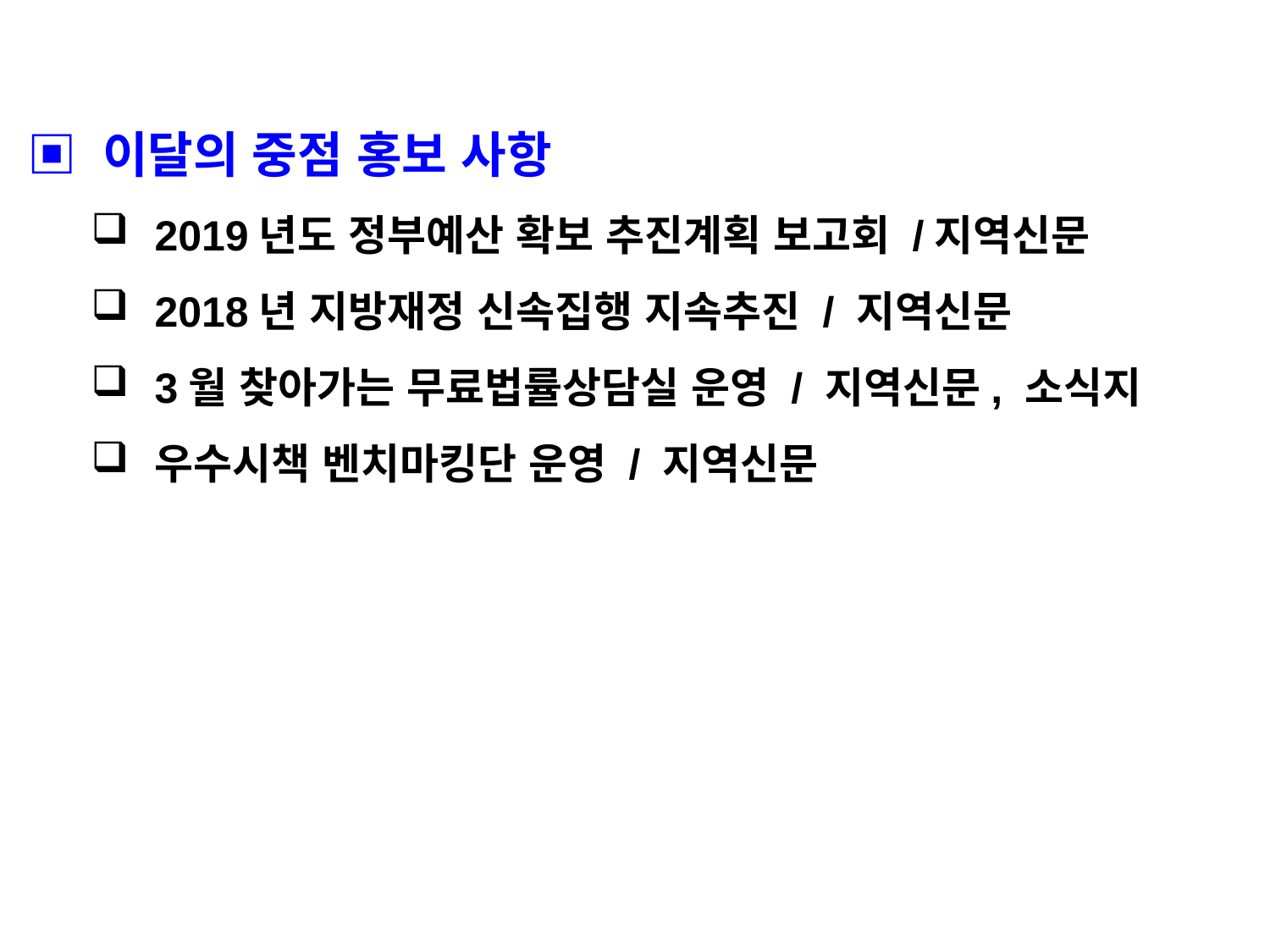

▣ 이달의 중점 홍보 사항
2019년도 정부예산 확보 추진계획 보고회 /지역신문
2018년 지방재정 신속집행 지속추진 / 지역신문
3월 찾아가는 무료법률상담실 운영 / 지역신문, 소식지
우수시책 벤치마킹단 운영 / 지역신문